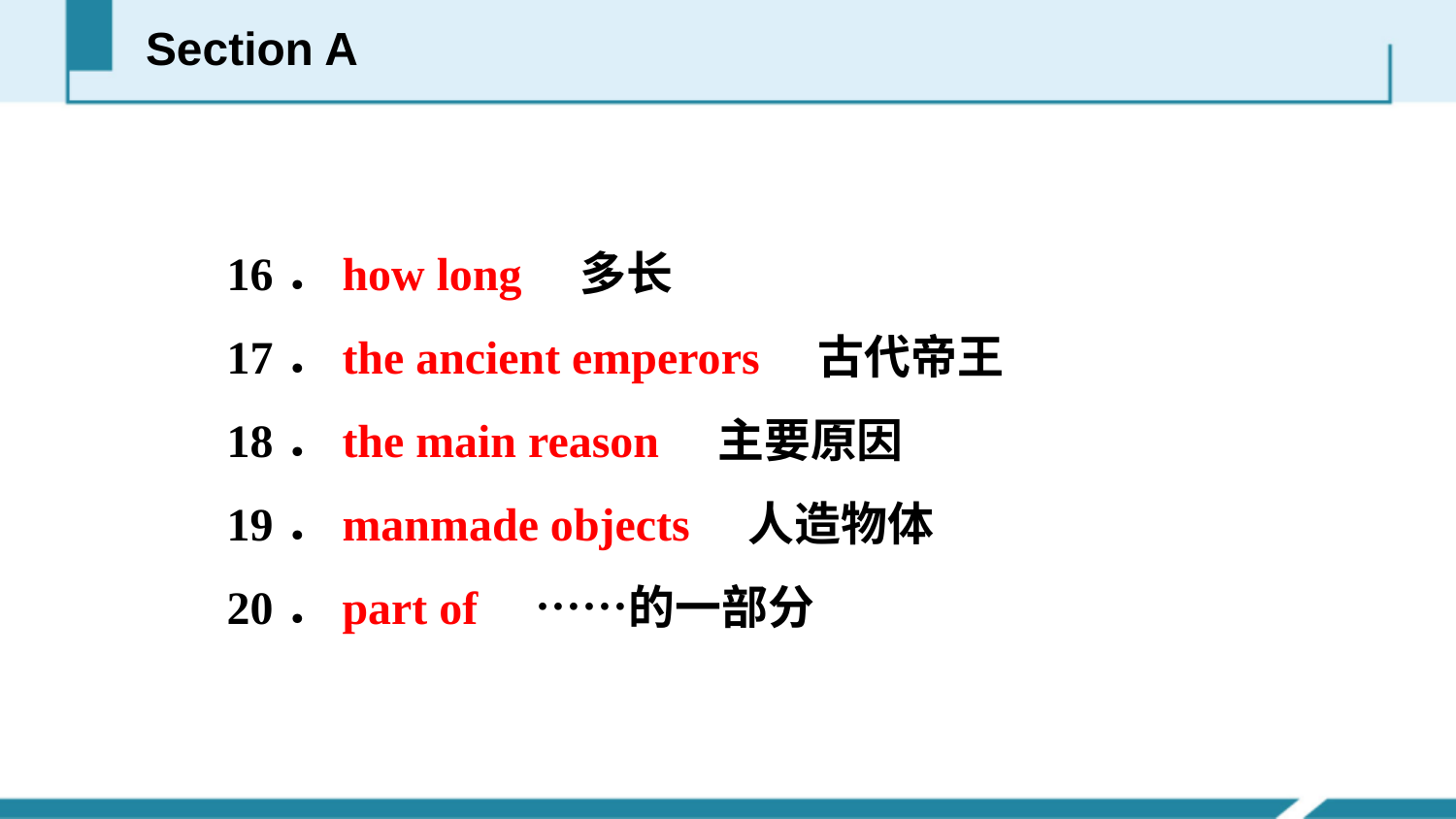

Section A
16．how long　多长
17．the ancient emperors　古代帝王
18．the main reason　主要原因
19．man­made objects　人造物体
20．part of　……的一部分